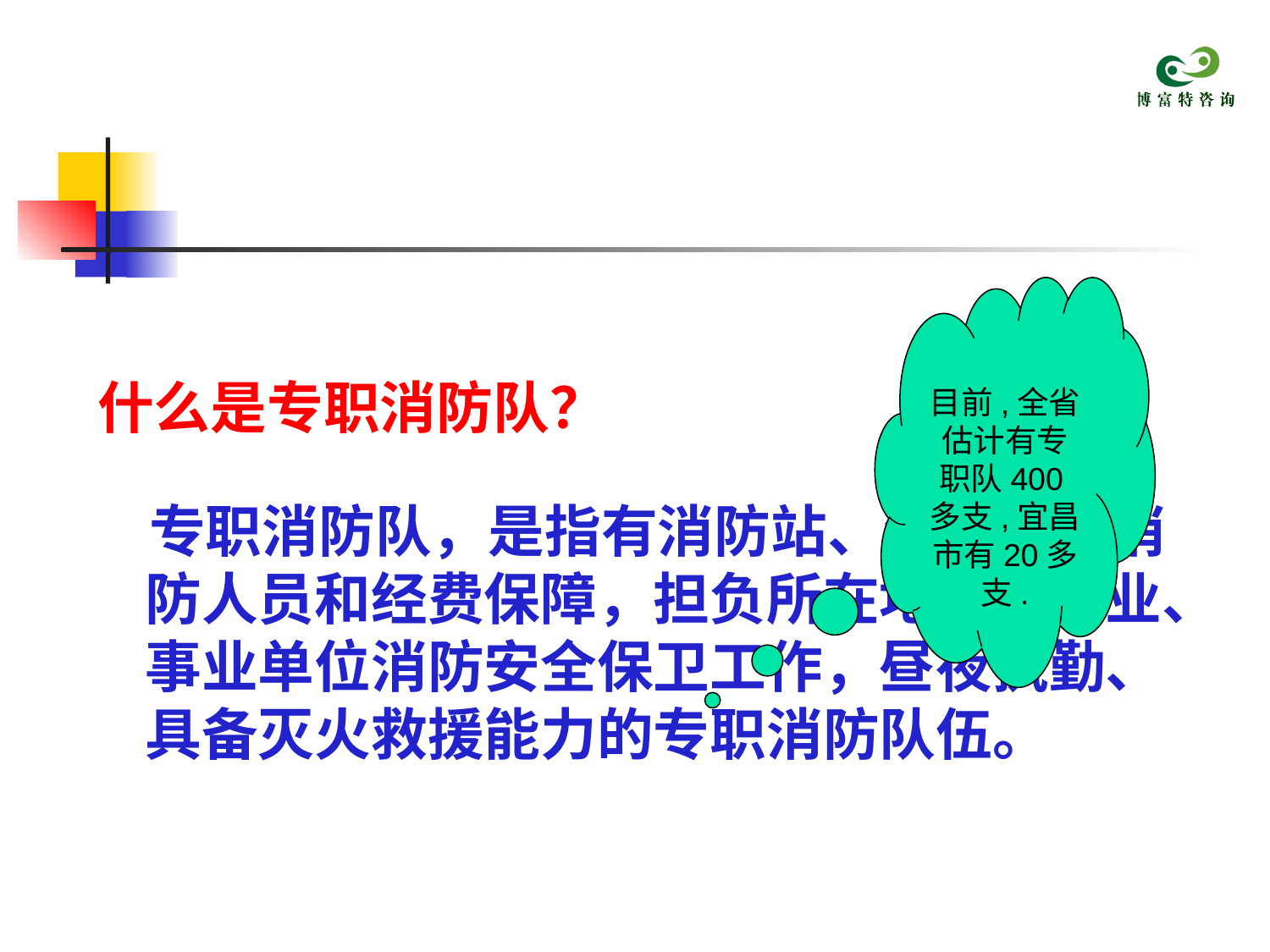

#

目前,全省估计有专职队400多支,宜昌市有20多支.

什么是专职消防队？

   专职消防队，是指有消防站、消防车、消防人员和经费保障，担负所在地区或企业、事业单位消防安全保卫工作，昼夜执勤、具备灭火救援能力的专职消防队伍。